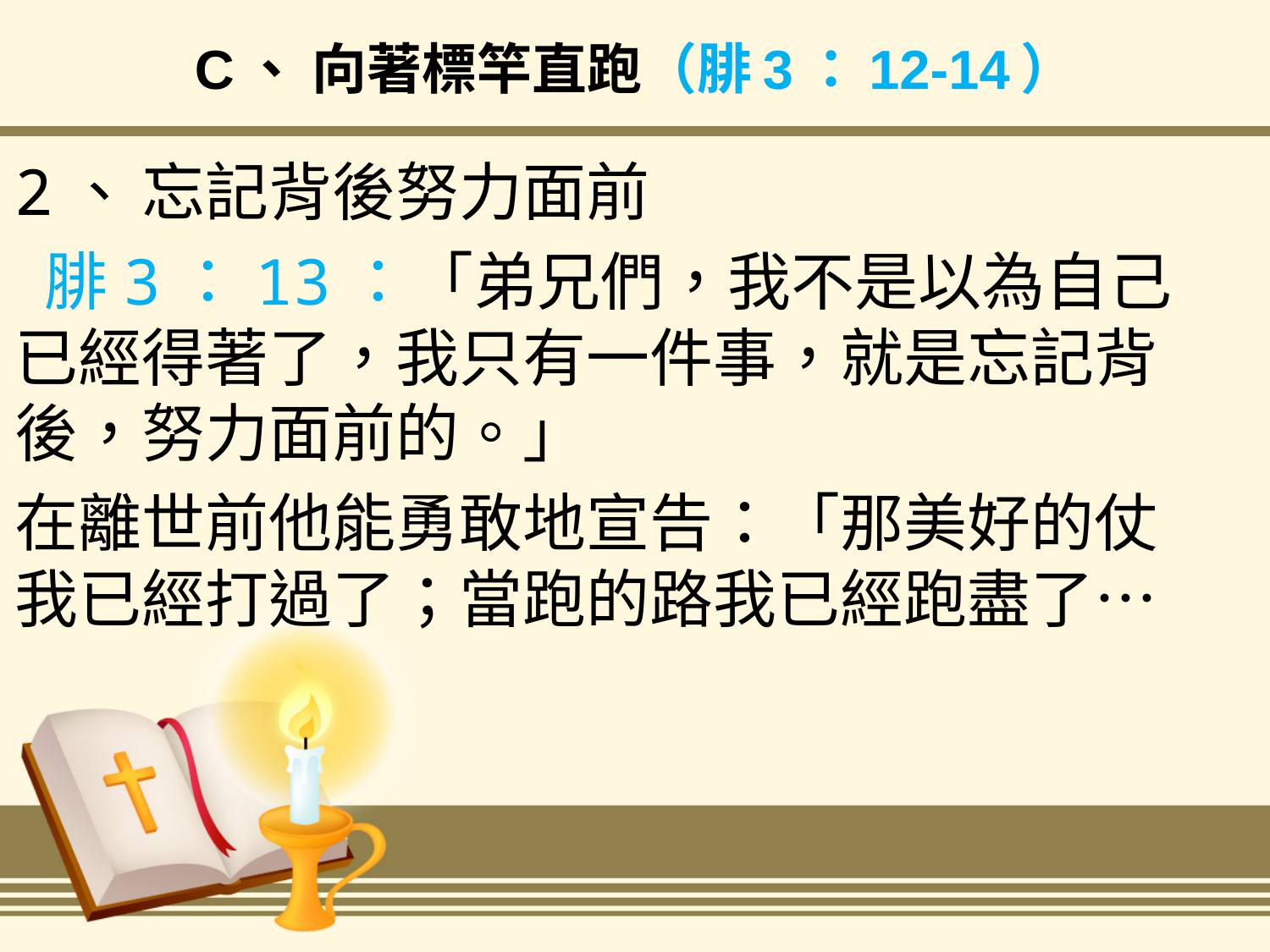

# C、 向著標竿直跑（腓3：12-14）
2、	忘記背後努力面前
 腓3：13：「弟兄們，我不是以為自己已經得著了，我只有一件事，就是忘記背後，努力面前的。」
在離世前他能勇敢地宣告：「那美好的仗我已經打過了；當跑的路我已經跑盡了…